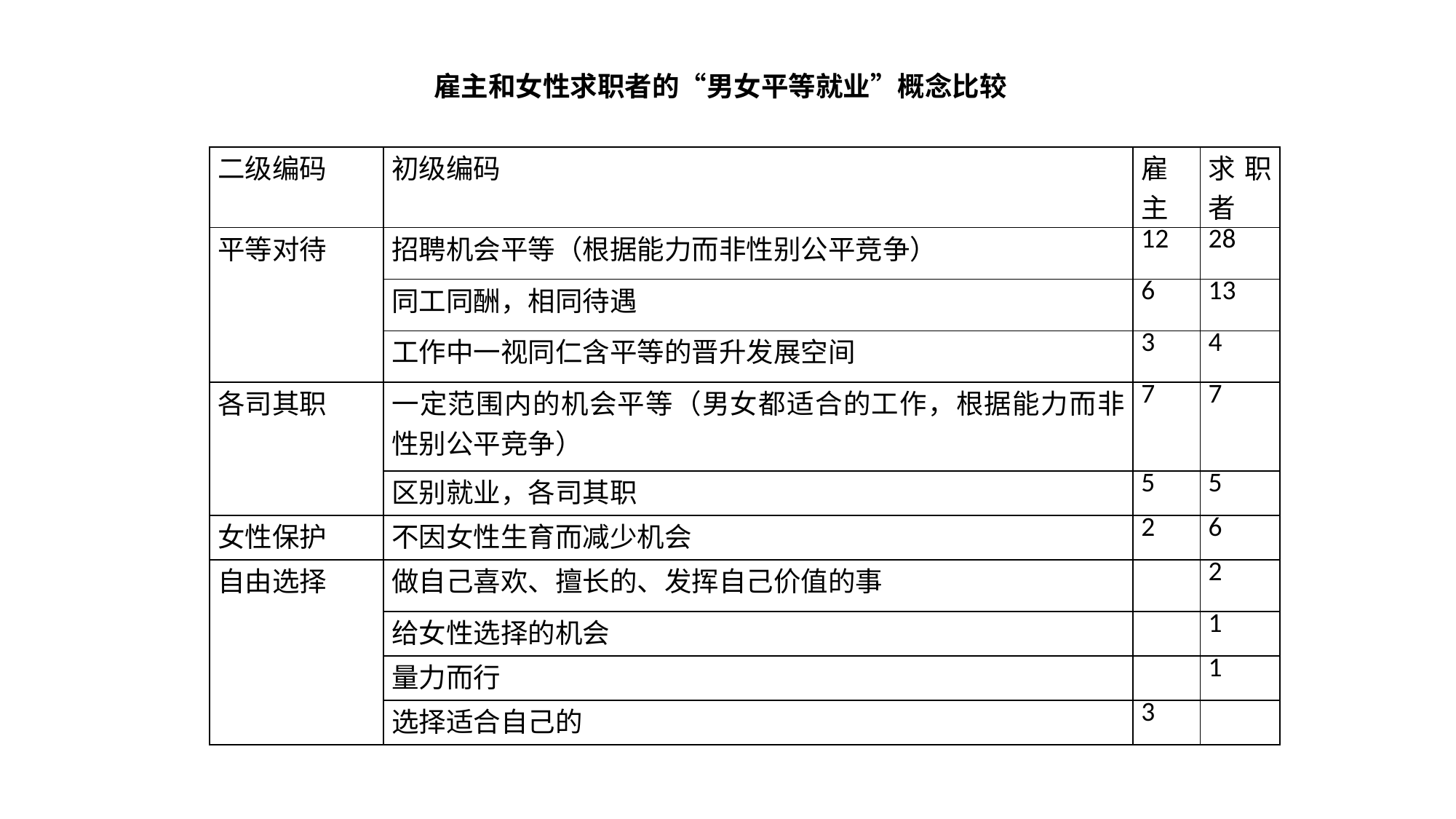

雇主和女性求职者的“男女平等就业”概念比较
| 二级编码 | 初级编码 | 雇主 | 求职者 |
| --- | --- | --- | --- |
| 平等对待 | 招聘机会平等（根据能力而非性别公平竞争） | 12 | 28 |
|  | 同工同酬，相同待遇 | 6 | 13 |
|  | 工作中一视同仁含平等的晋升发展空间 | 3 | 4 |
| 各司其职 | 一定范围内的机会平等（男女都适合的工作，根据能力而非性别公平竞争） | 7 | 7 |
|  | 区别就业，各司其职 | 5 | 5 |
| 女性保护 | 不因女性生育而减少机会 | 2 | 6 |
| 自由选择 | 做自己喜欢、擅长的、发挥自己价值的事 |  | 2 |
|  | 给女性选择的机会 |  | 1 |
|  | 量力而行 |  | 1 |
|  | 选择适合自己的 | 3 |  |